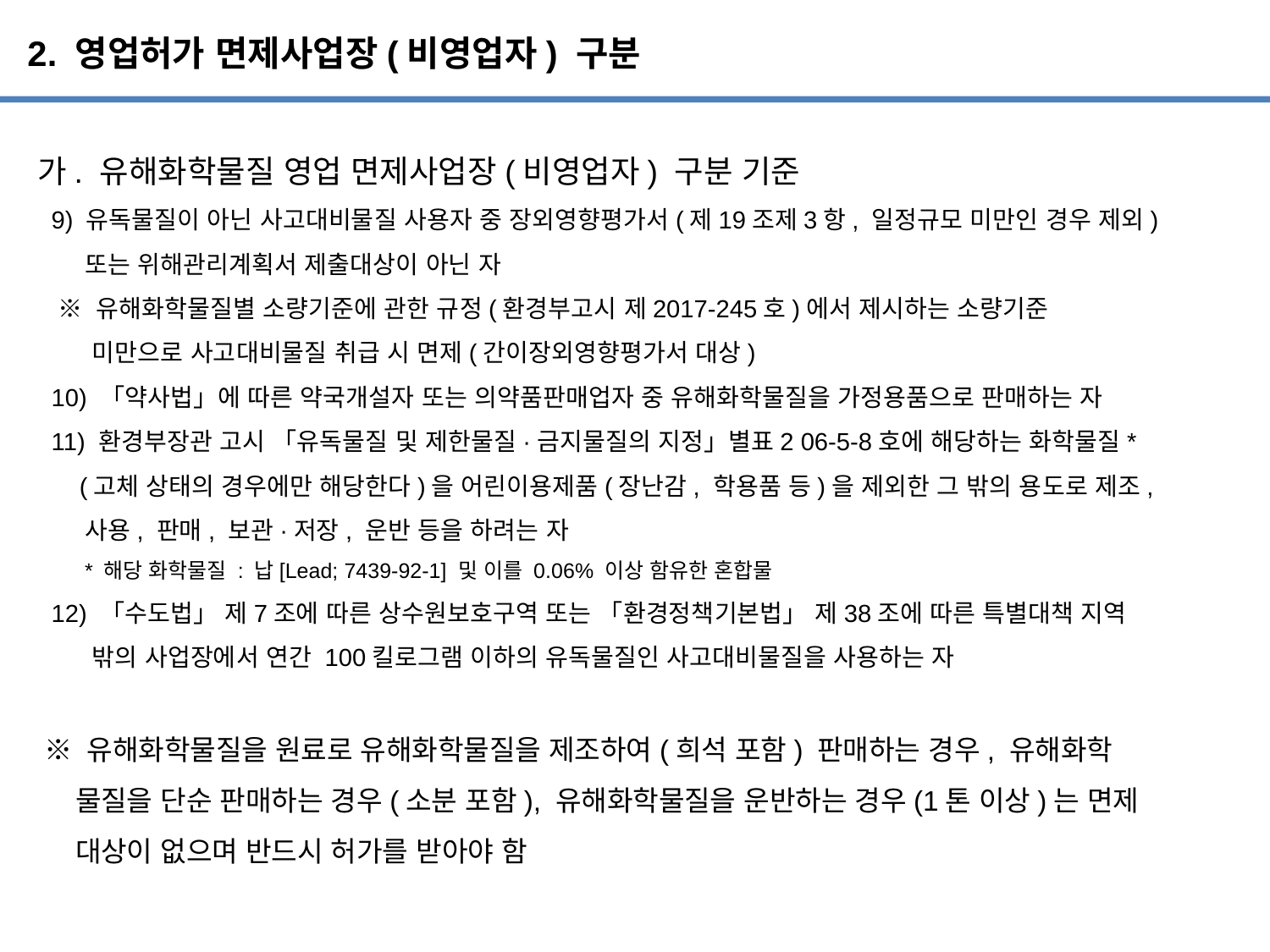

2. 영업허가 면제사업장(비영업자) 구분

가. 유해화학물질 영업 면제사업장(비영업자) 구분 기준
  9) 유독물질이 아닌 사고대비물질 사용자 중 장외영향평가서(제19조제3항, 일정규모 미만인 경우 제외)
      또는 위해관리계획서 제출대상이 아닌 자
   ※ 유해화학물질별 소량기준에 관한 규정(환경부고시 제2017-245호)에서 제시하는 소량기준
       미만으로 사고대비물질 취급 시 면제(간이장외영향평가서 대상)
  10) 「약사법」에 따른 약국개설자 또는 의약품판매업자 중 유해화학물질을 가정용품으로 판매하는 자
  11) 환경부장관 고시 「유독물질 및 제한물질·금지물질의 지정」별표2 06-5-8호에 해당하는 화학물질*
      (고체 상태의 경우에만 해당한다)을 어린이용제품(장난감, 학용품 등)을 제외한 그 밖의 용도로 제조,
      사용, 판매, 보관·저장, 운반 등을 하려는 자
        * 해당 화학물질 : 납[Lead; 7439-92-1] 및 이를 0.06% 이상 함유한 혼합물
  12) 「수도법」 제7조에 따른 상수원보호구역 또는 「환경정책기본법」 제38조에 따른 특별대책 지역
       밖의 사업장에서 연간 100킬로그램 이하의 유독물질인 사고대비물질을 사용하는 자

 ※ 유해화학물질을 원료로 유해화학물질을 제조하여(희석 포함) 판매하는 경우, 유해화학
    물질을 단순 판매하는 경우(소분 포함), 유해화학물질을 운반하는 경우(1톤 이상)는 면제
    대상이 없으며 반드시 허가를 받아야 함